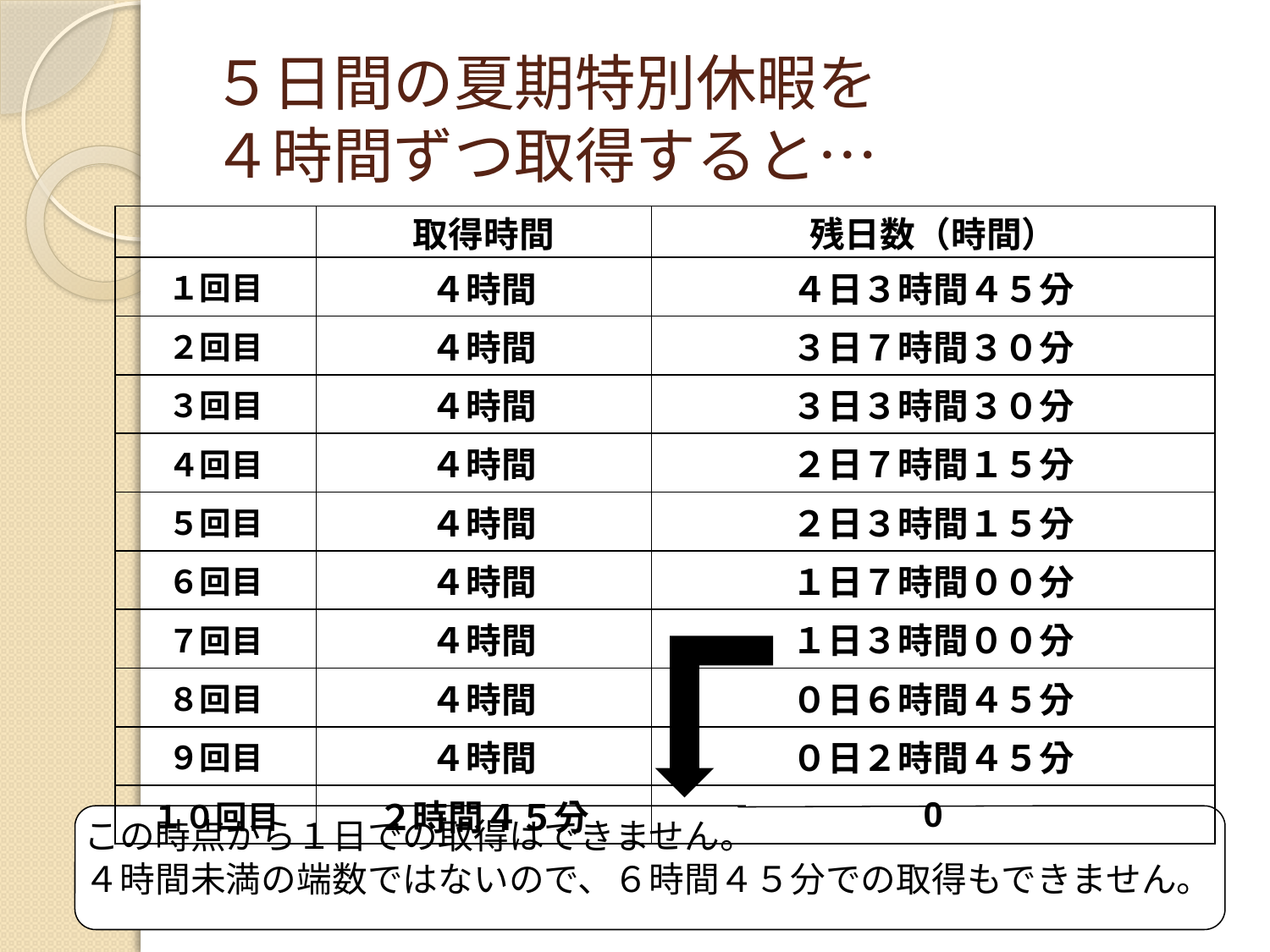

# ５日間の夏期特別休暇を ４時間ずつ取得すると…
|  | 取得時間 | 残日数（時間） |
| --- | --- | --- |
| １回目 | ４時間 | ４日３時間４５分 |
| ２回目 | ４時間 | ３日７時間３０分 |
| ３回目 | ４時間 | ３日３時間３０分 |
| ４回目 | ４時間 | ２日７時間１５分 |
| ５回目 | ４時間 | ２日３時間１５分 |
| ６回目 | ４時間 | １日７時間００分 |
| ７回目 | ４時間 | １日３時間００分 |
| ８回目 | ４時間 | ０日６時間４５分 |
| ９回目 | ４時間 | ０日２時間４５分 |
| １０回目 | ２時間４５分 | 0 |

この時点から１日での取得はできません。
４時間未満の端数ではないので、６時間４５分での取得もできません。